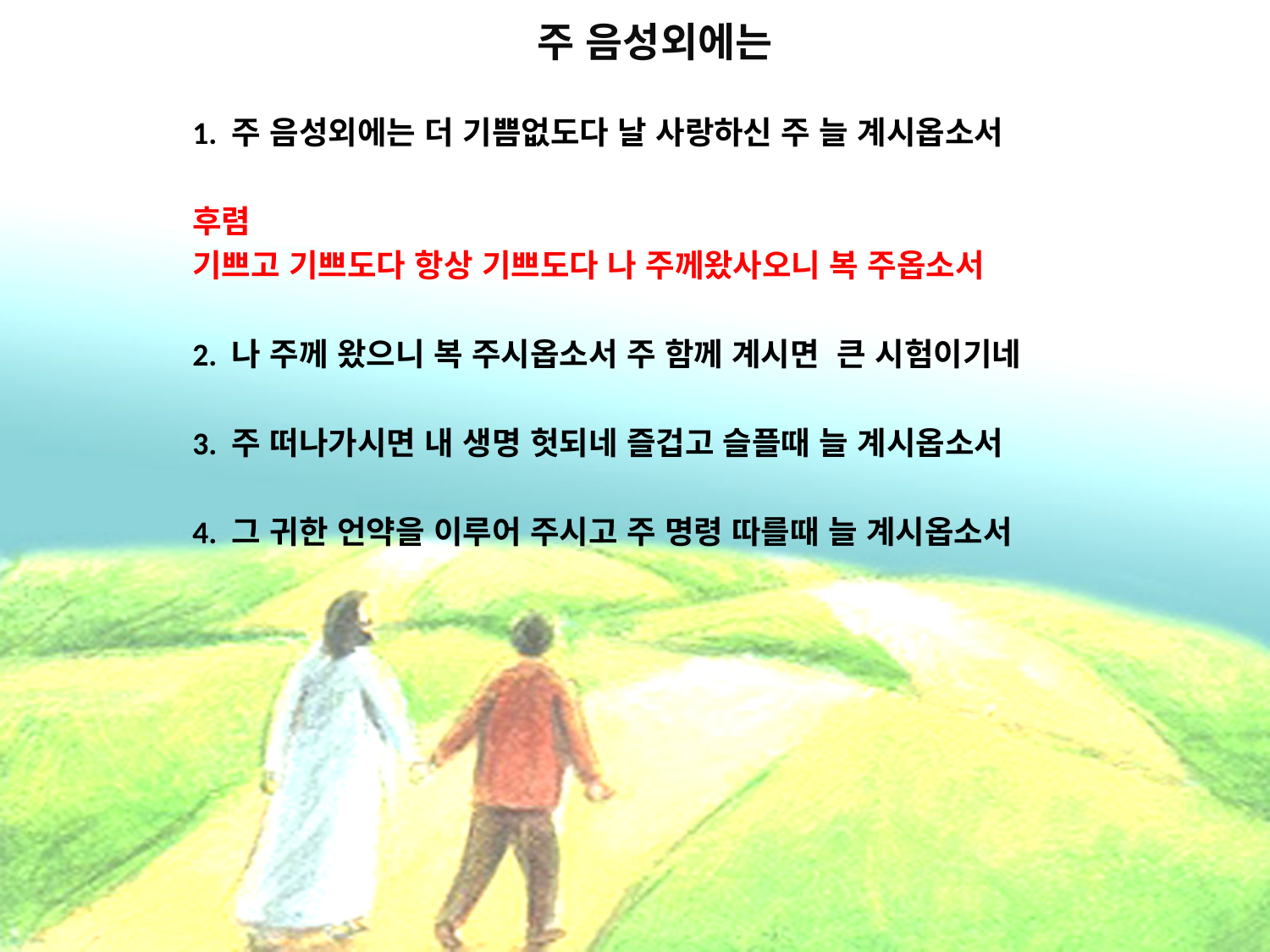

# 주 음성외에는
1. 주 음성외에는 더 기쁨없도다 날 사랑하신 주 늘 계시옵소서

후렴
기쁘고 기쁘도다 항상 기쁘도다 나 주께왔사오니 복 주옵소서

2. 나 주께 왔으니 복 주시옵소서 주 함께 계시면  큰 시험이기네

3. 주 떠나가시면 내 생명 헛되네 즐겁고 슬플때 늘 계시옵소서

4. 그 귀한 언약을 이루어 주시고 주 명령 따를때 늘 계시옵소서